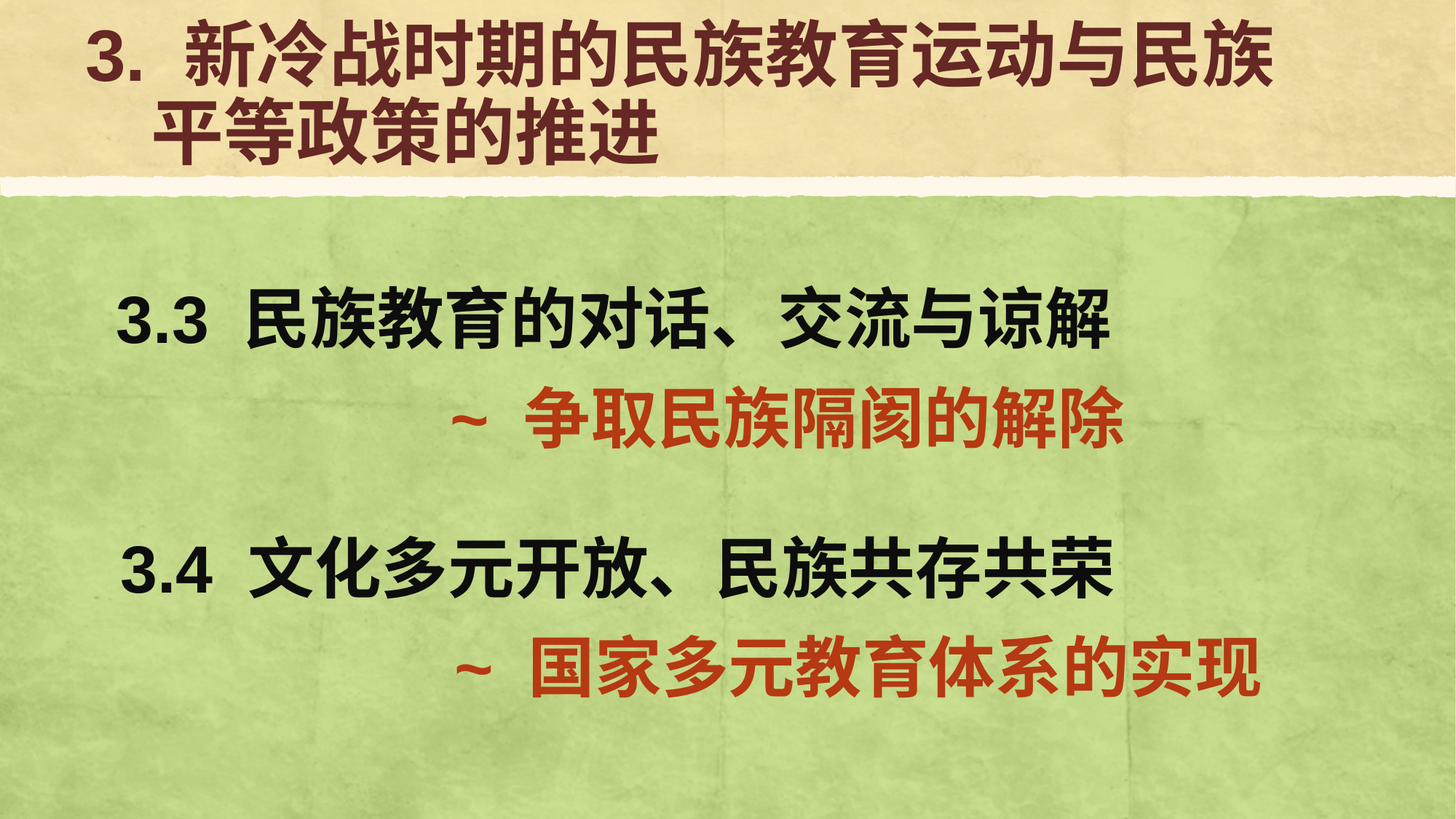

# 3. 新冷战时期的民族教育运动与民族 平等政策的推进
3.3 民族教育的对话、交流与谅解
                  ~ 争取民族隔阂的解除
3.4 文化多元开放、民族共存共荣
                  ~ 国家多元教育体系的实现